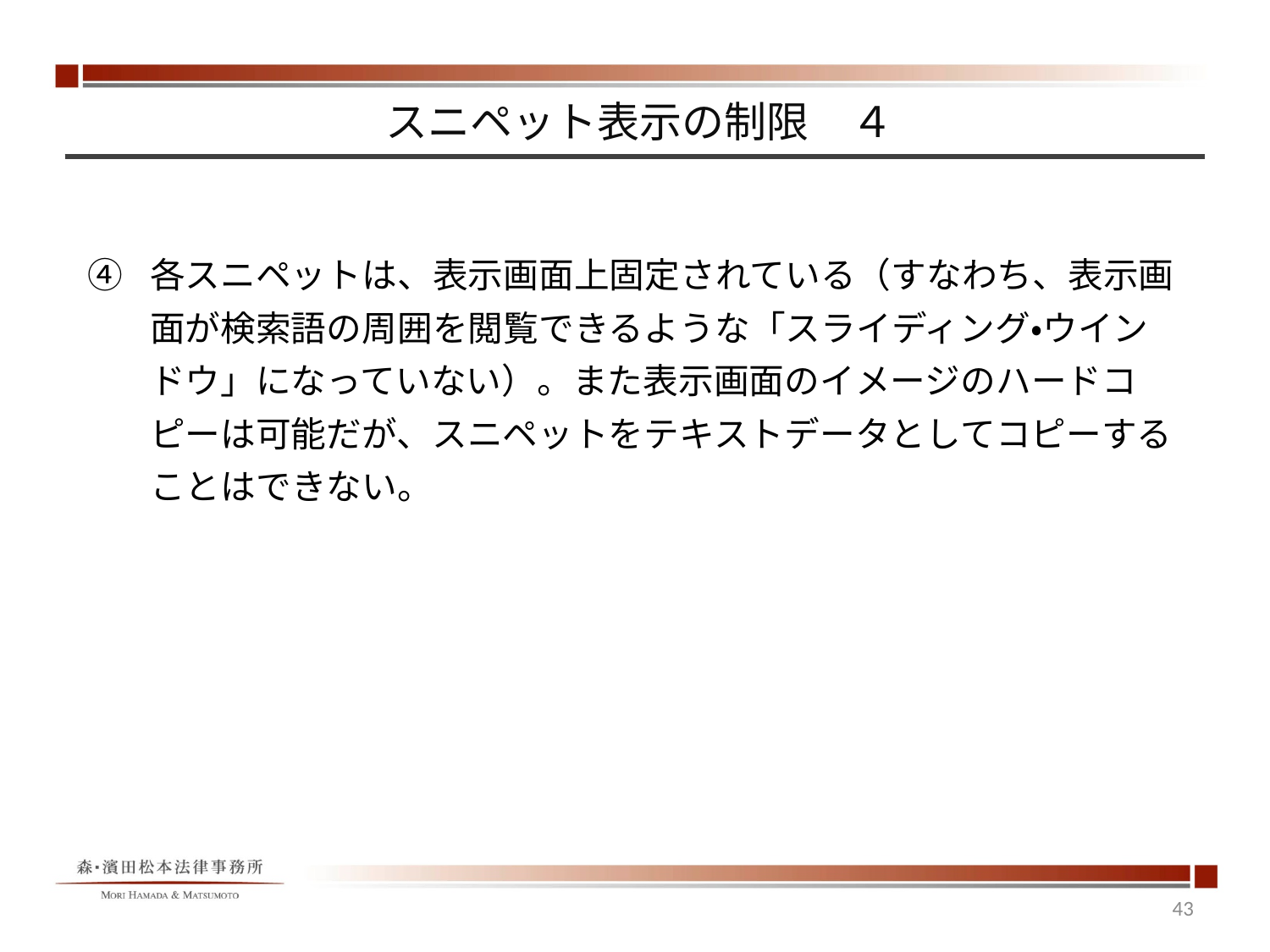

# スニペット表示の制限　４
④	各スニペットは、表示画面上固定されている（すなわち、表示画面が検索語の周囲を閲覧できるような「スライディング・ウインドウ」になっていない）。また表示画面のイメージのハードコピーは可能だが、スニペットをテキストデータとしてコピーすることはできない。
43